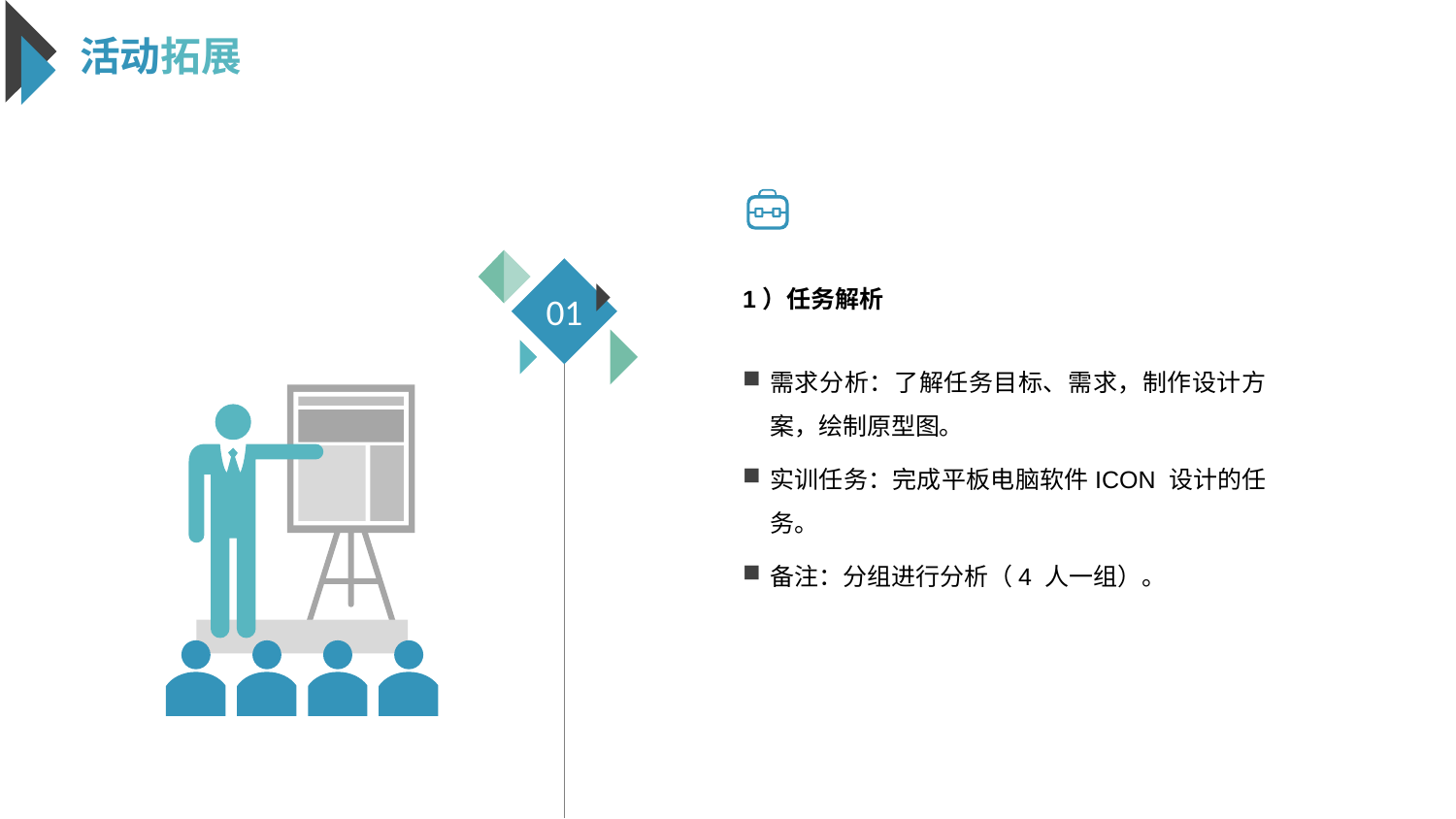

活动拓展

01
1）任务解析

需求分析：了解任务目标、需求，制作设计方案，绘制原型图。
实训任务：完成平板电脑软件ICON 设计的任务。
备注：分组进行分析（4 人一组）。